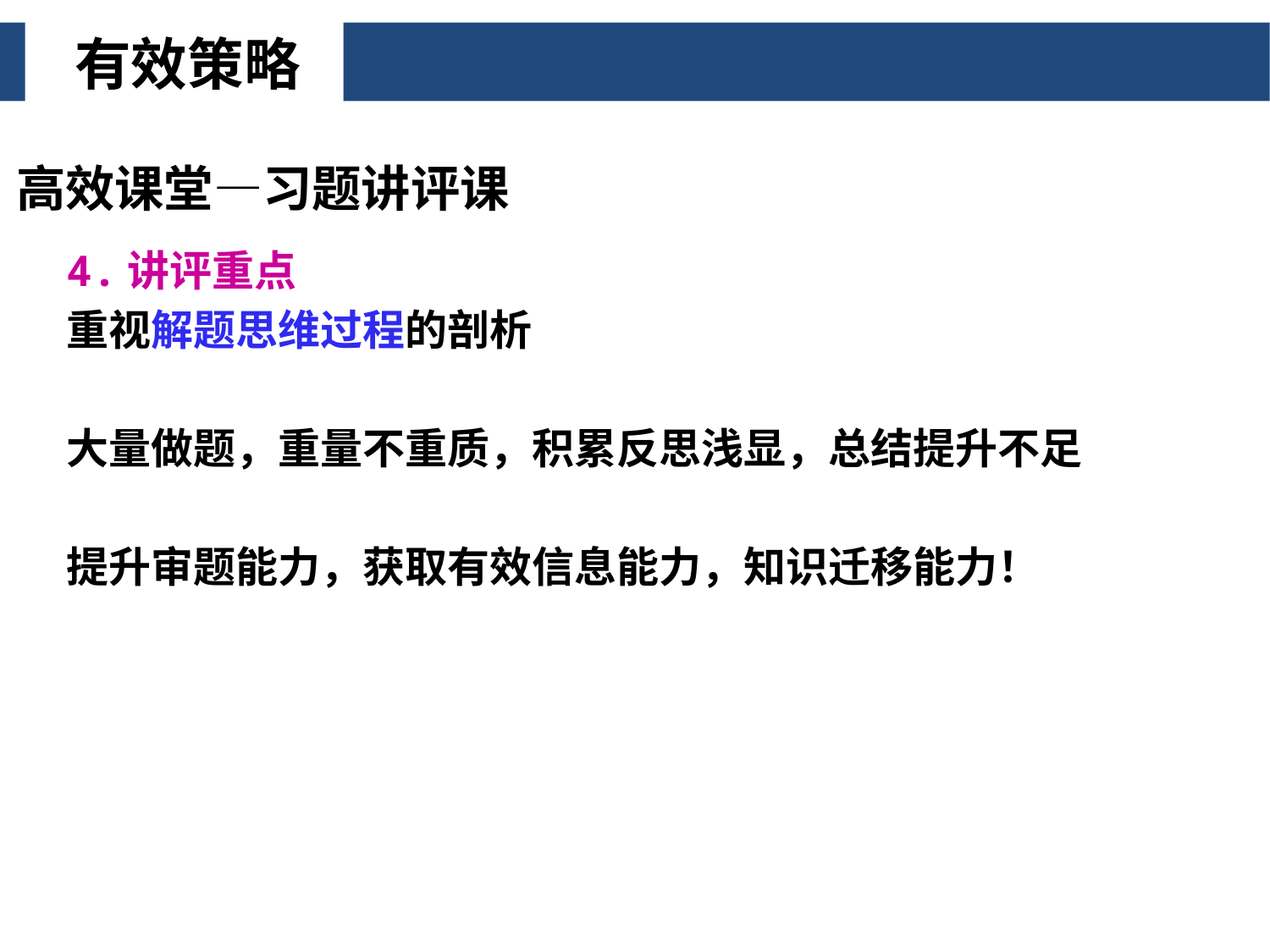

有效策略
高效课堂—习题讲评课
4.讲评重点
重视解题思维过程的剖析

大量做题，重量不重质，积累反思浅显，总结提升不足

提升审题能力，获取有效信息能力，知识迁移能力！